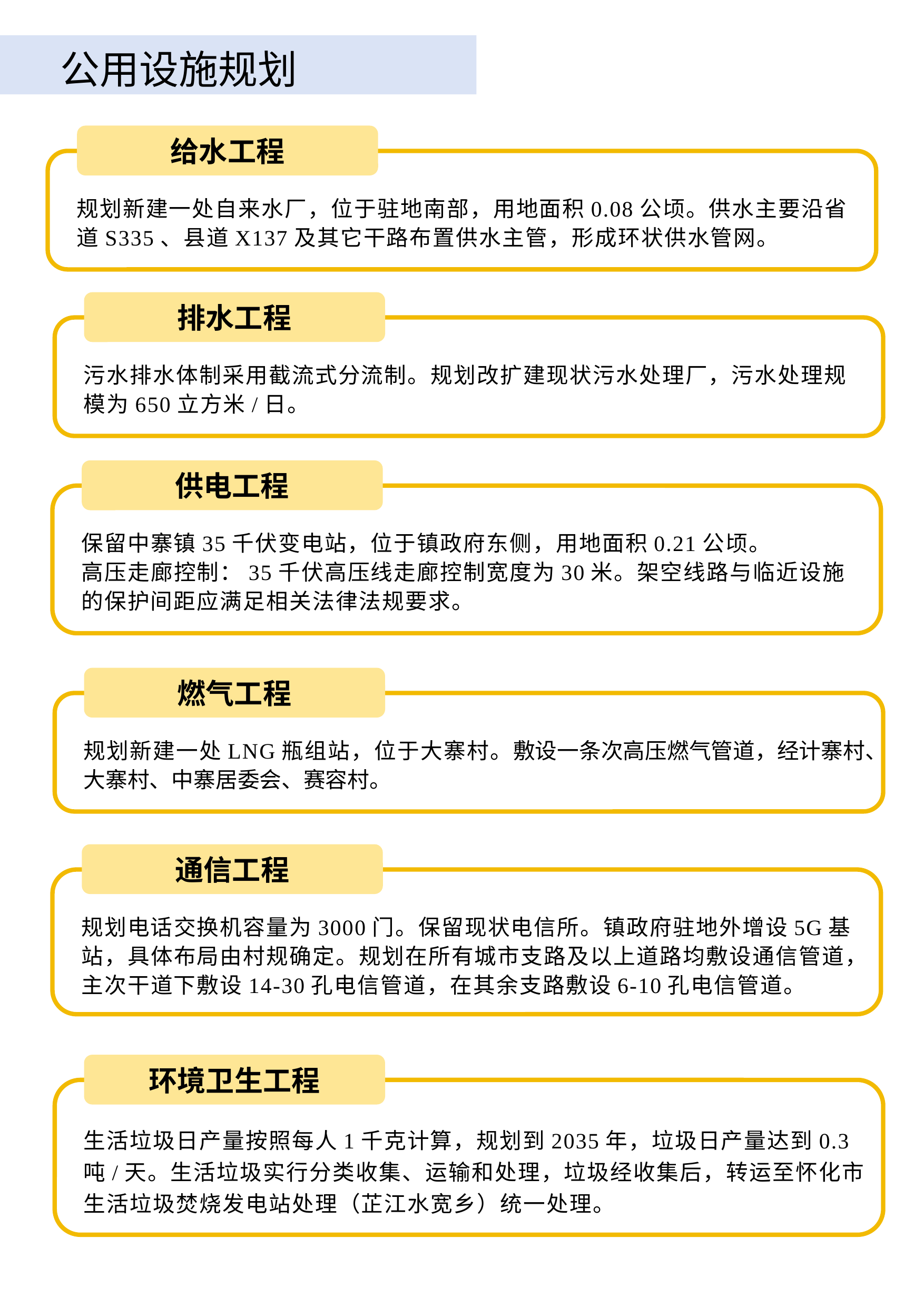

公用设施规划
给水工程

规划新建一处自来水厂，位于驻地南部，用地面积0.08公顷。供水主要沿省道S335、县道X137及其它干路布置供水主管，形成环状供水管网。
排水工程

污水排水体制采用截流式分流制。规划改扩建现状污水处理厂，污水处理规模为650立方米/日。
供电工程

保留中寨镇35千伏变电站，位于镇政府东侧，用地面积0.21公顷。
高压走廊控制：35千伏高压线走廊控制宽度为30米。架空线路与临近设施的保护间距应满足相关法律法规要求。
燃气工程

规划新建一处LNG瓶组站，位于大寨村。敷设一条次高压燃气管道，经计寨村、大寨村、中寨居委会、赛容村。
通信工程

规划电话交换机容量为3000门。保留现状电信所。镇政府驻地外增设5G基站，具体布局由村规确定。规划在所有城市支路及以上道路均敷设通信管道，主次干道下敷设14-30孔电信管道，在其余支路敷设6-10孔电信管道。
环境卫生工程

生活垃圾日产量按照每人1千克计算，规划到2035年，垃圾日产量达到0.3吨/天。生活垃圾实行分类收集、运输和处理，垃圾经收集后，转运至怀化市生活垃圾焚烧发电站处理（芷江水宽乡）统一处理。